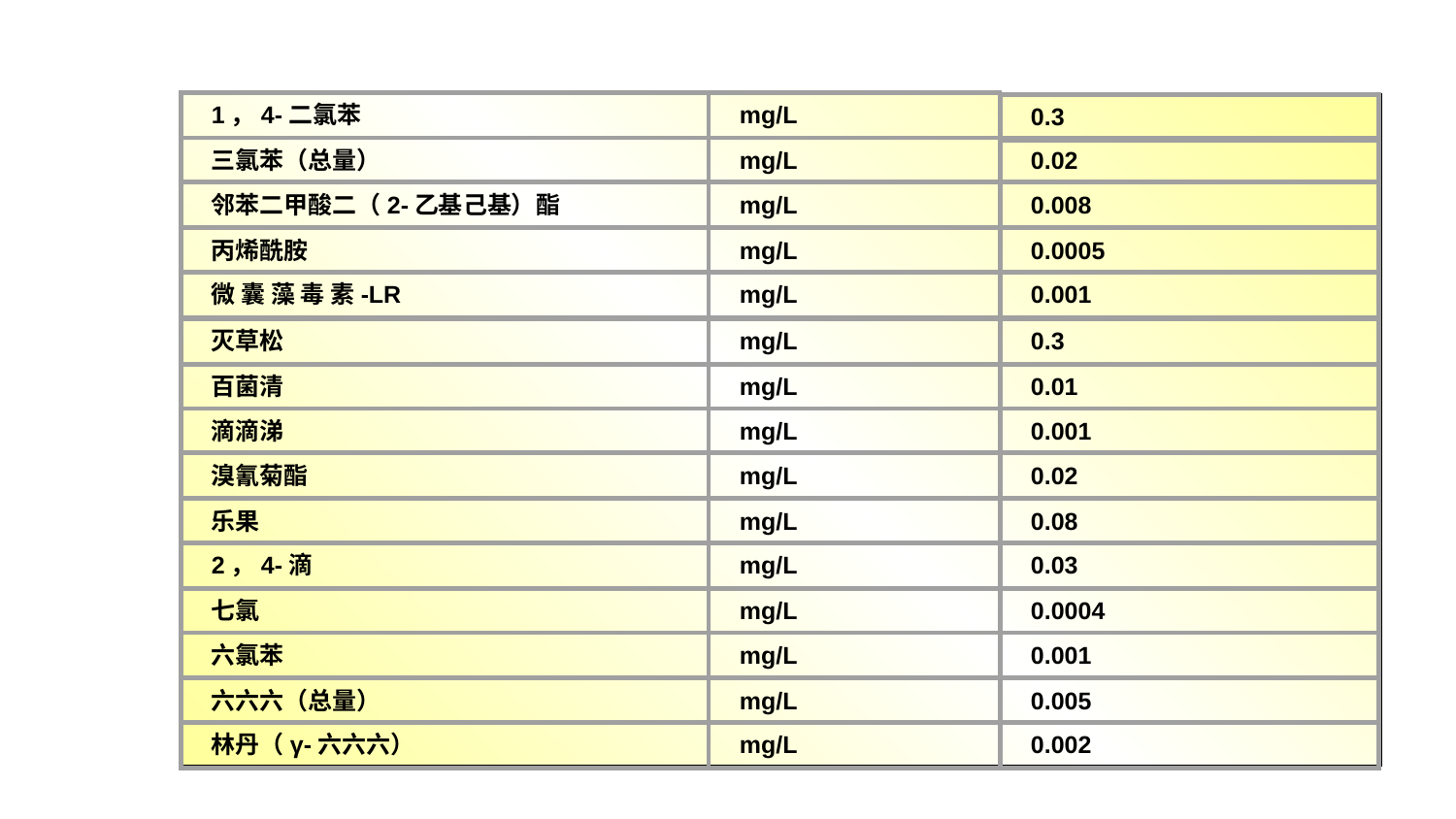

1，4-二氯苯

mg/L

0.3

三氯苯（总量）

mg/L

0.02

邻苯二甲酸二（2-乙基己基）酯

mg/L

0.008

丙烯酰胺

mg/L

0.0005

微 囊 藻 毒 素-LR

mg/L

0.001

灭草松

mg/L

0.3

百菌清

mg/L

0.01

滴滴涕

mg/L

0.001

溴氰菊酯

mg/L

0.02

乐果

mg/L

0.08

2，4-滴

mg/L

0.03

七氯

mg/L

0.0004

六氯苯

mg/L

0.001

六六六（总量）

mg/L

0.005

林丹（γ-六六六）

mg/L

0.002